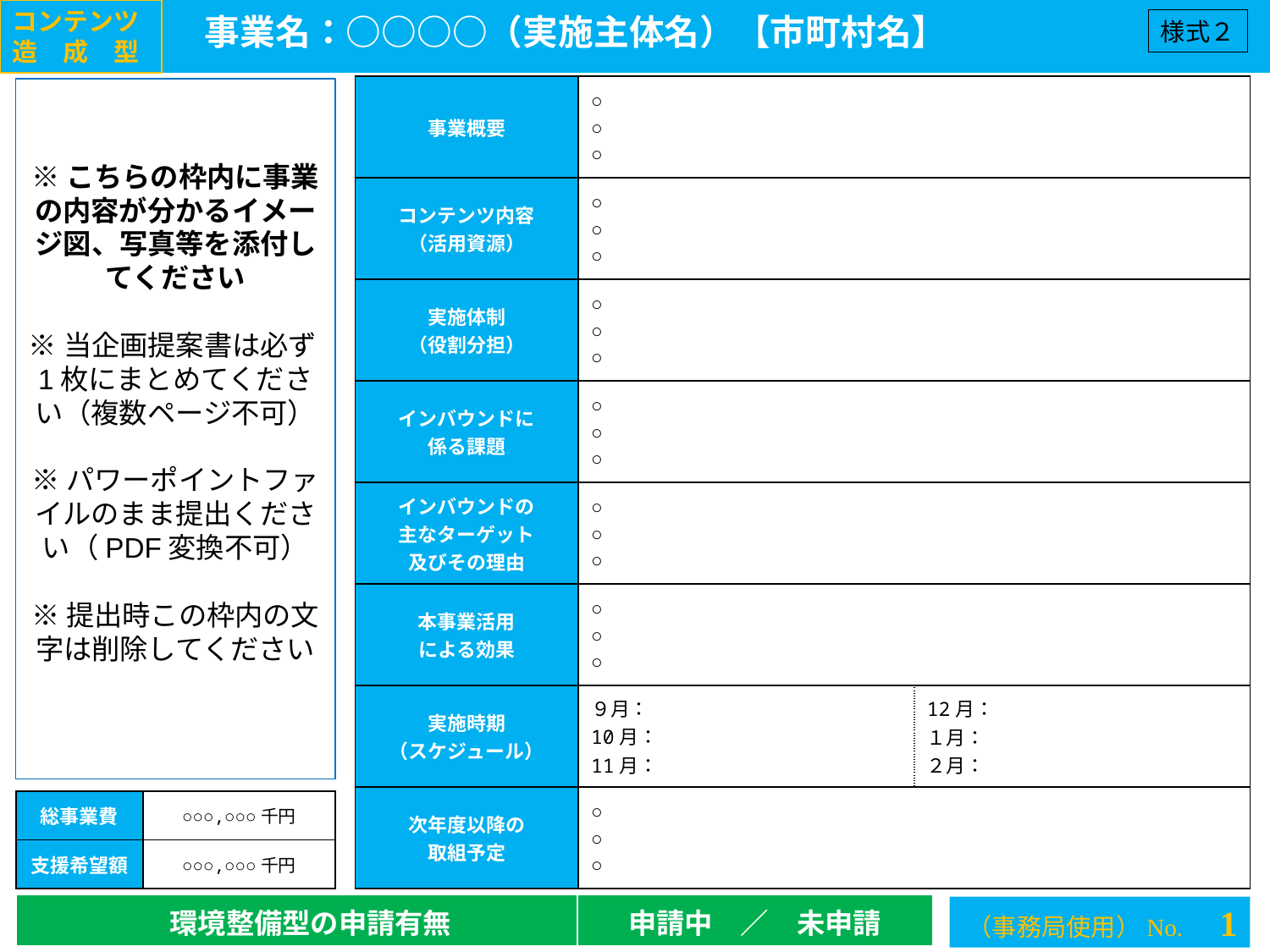

コンテンツ
造　成　型
事業名：○○○○（実施主体名）【市町村名】
様式２
| 事業概要 | ○ ○ ○ |  |
| --- | --- | --- |
| コンテンツ内容 （活用資源） | ○ ○ ○ |  |
| 実施体制 （役割分担） | ○ ○ ○ |  |
| インバウンドに 係る課題 | ○ ○ ○ |  |
| インバウンドの 主なターゲット 及びその理由 | ○ ○ ○ |  |
| 本事業活用 による効果 | ○ ○ ○ |  |
| 実施時期 （スケジュール） | ９月： 10月： 11月： | 12月： １月： ２月： |
| 次年度以降の 取組予定 | ○ ○ ○ |  |
※こちらの枠内に事業の内容が分かるイメージ図、写真等を添付してください

※当企画提案書は必ず1枚にまとめてください（複数ページ不可）

※パワーポイントファイルのまま提出ください（PDF変換不可）

※提出時この枠内の文字は削除してください

| 総事業費 | ○○○,○○○千円 |
| --- | --- |
| 支援希望額 | ○○○,○○○千円 |
| 環境整備型の申請有無 | 申請中　／　未申請 |
| --- | --- |
（事務局使用）No.　1